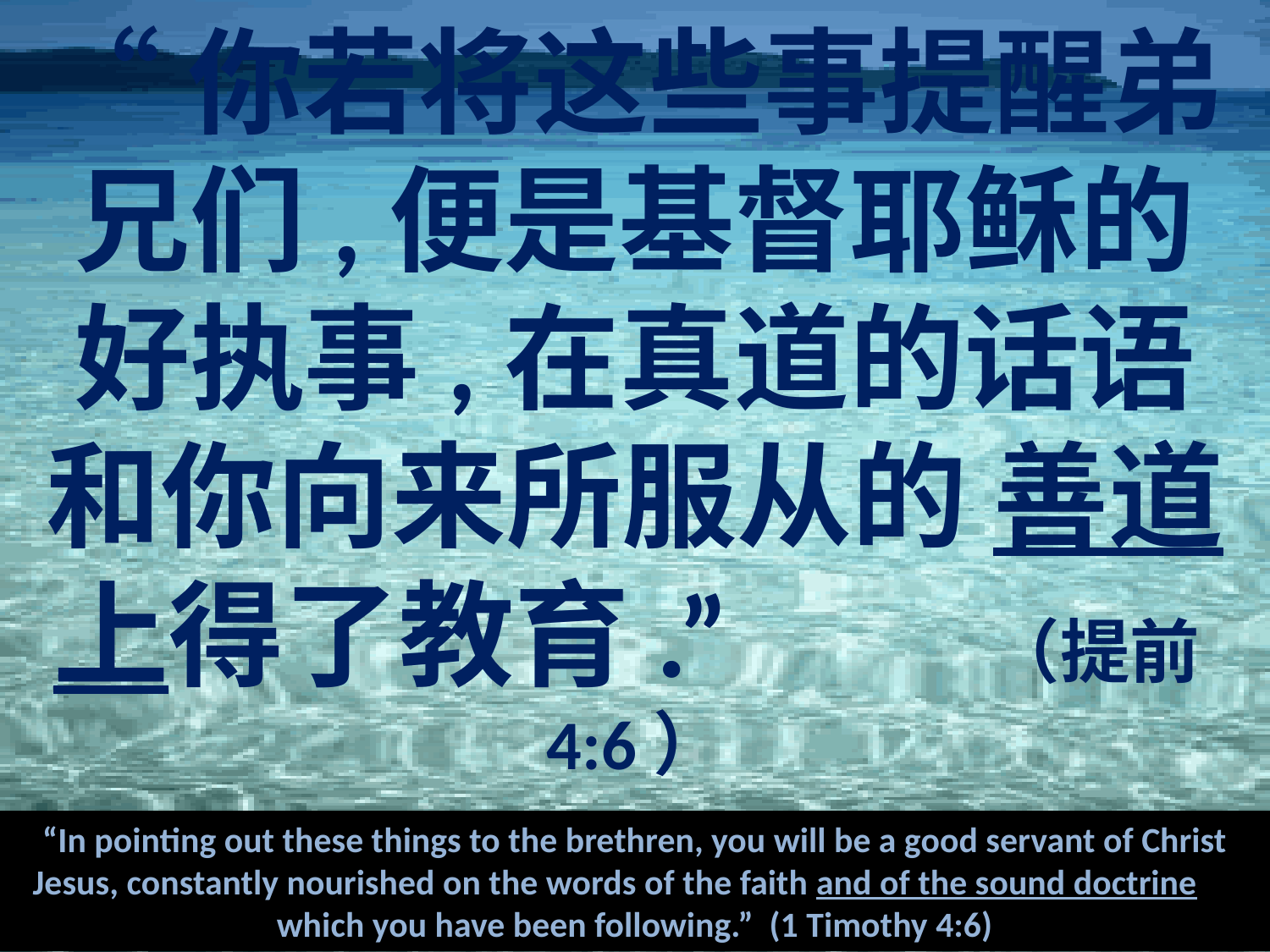

# “你若将这些事提醒弟兄们,便是基督耶稣的好执事,在真道的话语和你向来所服从的 善道上得了教育.”         （提前4:6）
“In pointing out these things to the brethren, you will be a good servant of Christ Jesus, constantly nourished on the words of the faith and of the sound doctrine      which you have been following.”  (1 Timothy 4:6)